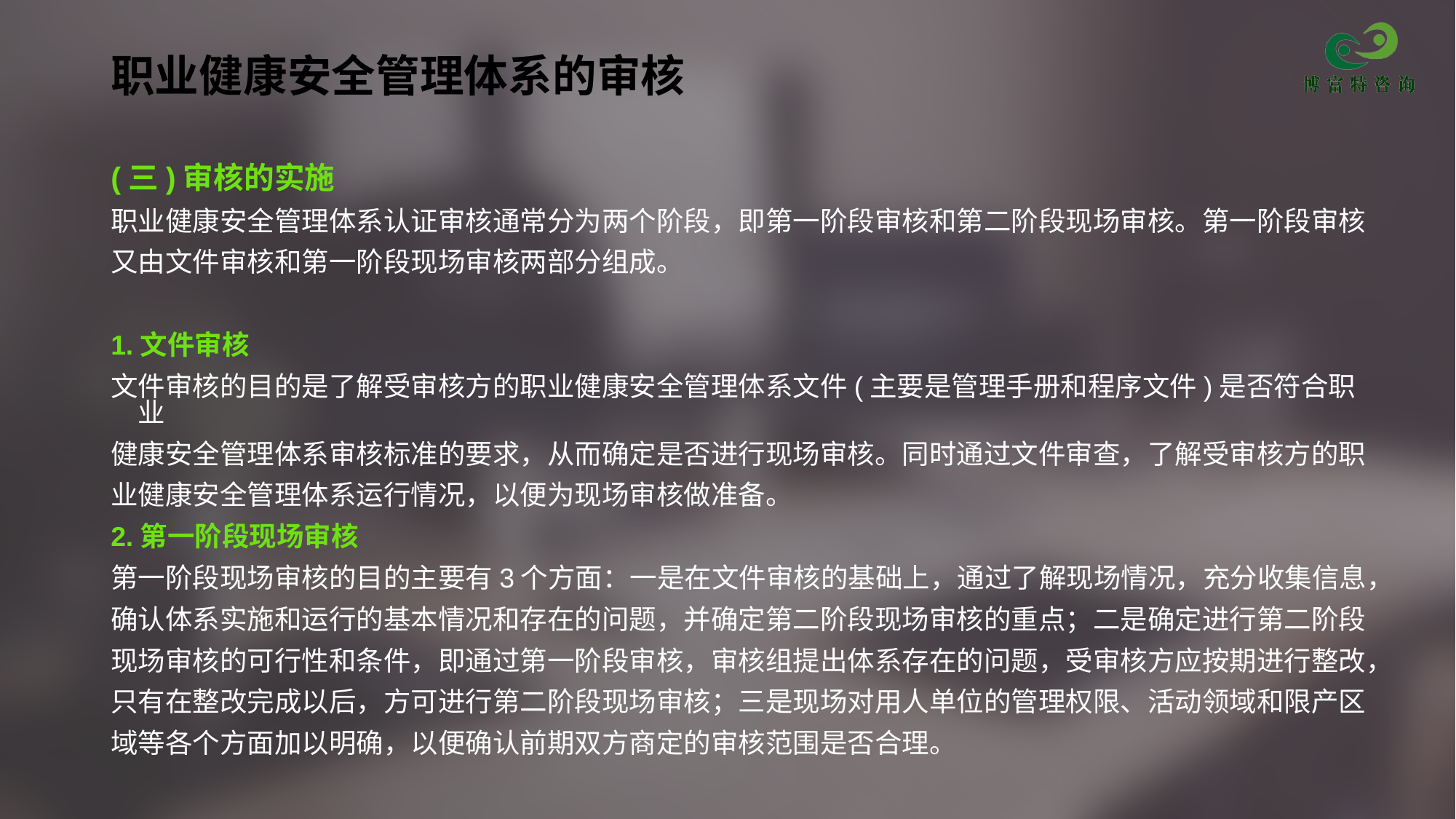

# 职业健康安全管理体系的审核
(三)审核的实施
职业健康安全管理体系认证审核通常分为两个阶段，即第一阶段审核和第二阶段现场审核。第一阶段审核
又由文件审核和第一阶段现场审核两部分组成。

1.文件审核
文件审核的目的是了解受审核方的职业健康安全管理体系文件(主要是管理手册和程序文件)是否符合职业
健康安全管理体系审核标准的要求，从而确定是否进行现场审核。同时通过文件审查，了解受审核方的职
业健康安全管理体系运行情况，以便为现场审核做准备。
2.第一阶段现场审核
第一阶段现场审核的目的主要有3个方面：一是在文件审核的基础上，通过了解现场情况，充分收集信息，
确认体系实施和运行的基本情况和存在的问题，并确定第二阶段现场审核的重点；二是确定进行第二阶段
现场审核的可行性和条件，即通过第一阶段审核，审核组提出体系存在的问题，受审核方应按期进行整改，
只有在整改完成以后，方可进行第二阶段现场审核；三是现场对用人单位的管理权限、活动领域和限产区
域等各个方面加以明确，以便确认前期双方商定的审核范围是否合理。